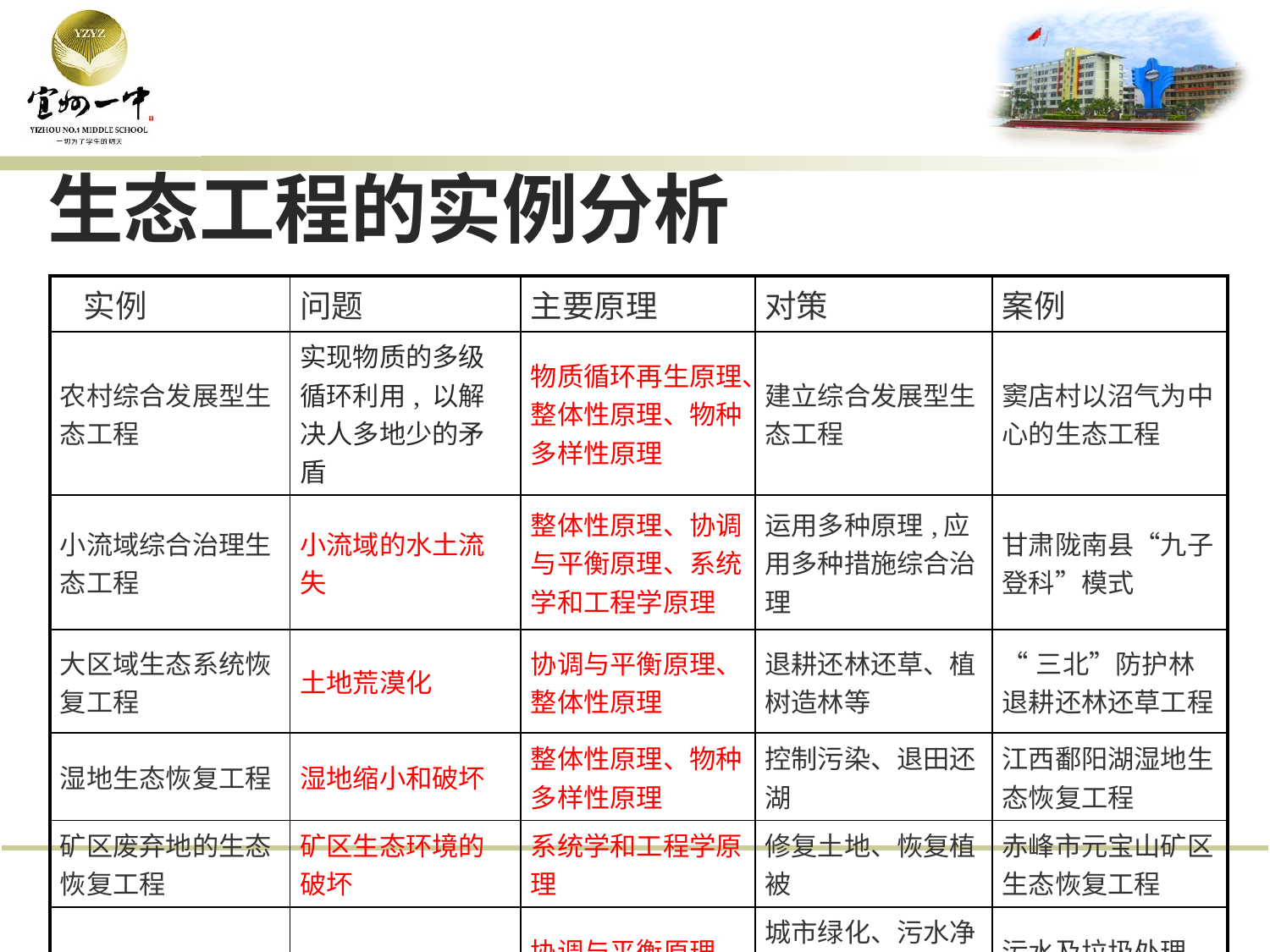

生态工程的实例分析
| 实例 | 问题 | 主要原理 | 对策 | 案例 |
| --- | --- | --- | --- | --- |
| 农村综合发展型生态工程 | 实现物质的多级循环利用, 以解决人多地少的矛盾 | 物质循环再生原理、整体性原理、物种多样性原理 | 建立综合发展型生态工程 | 窦店村以沼气为中心的生态工程 |
| 小流域综合治理生态工程 | 小流域的水土流失 | 整体性原理、协调与平衡原理、系统学和工程学原理 | 运用多种原理,应用多种措施综合治理 | 甘肃陇南县“九子登科”模式 |
| 大区域生态系统恢复工程 | 土地荒漠化 | 协调与平衡原理、整体性原理 | 退耕还林还草、植树造林等 | “三北”防护林退耕还林还草工程 |
| 湿地生态恢复工程 | 湿地缩小和破坏 | 整体性原理、物种多样性原理 | 控制污染、退田还湖 | 江西鄱阳湖湿地生态恢复工程 |
| 矿区废弃地的生态恢复工程 | 矿区生态环境的破坏 | 系统学和工程学原理 | 修复土地、恢复植被 | 赤峰市元宝山矿区生态恢复工程 |
| 城市环境生态工程 | 环境污染 | 协调与平衡原理、整体性原理等 | 城市绿化、污水净化、废弃物处理、合理布局等 | 污水及垃圾处理、城市绿化 |